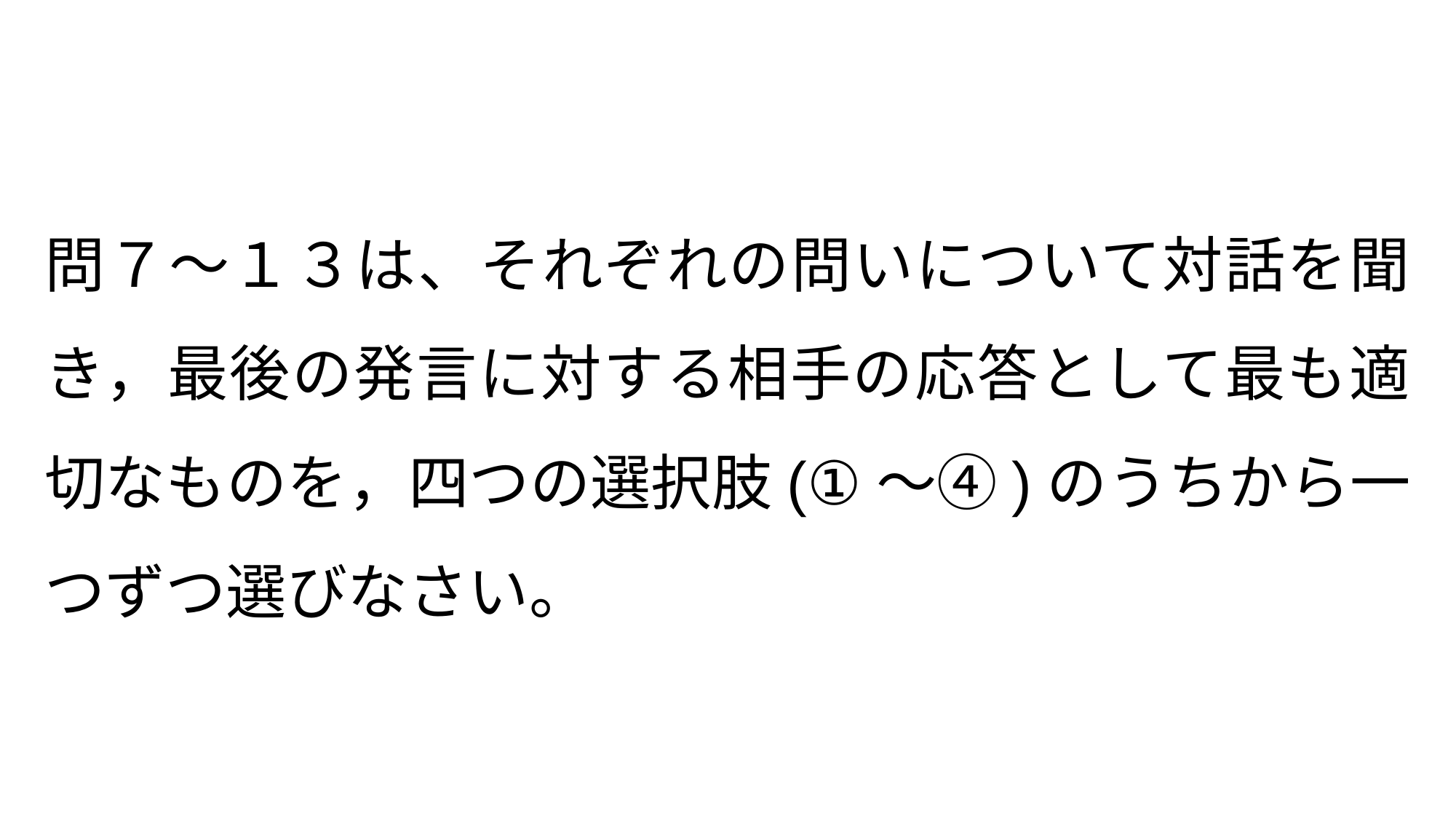

問７～１３は、それぞれの問いについて対話を聞き，最後の発言に対する相手の応答として最も適切なものを，四つの選択肢(①～④)のうちから一つずつ選びなさい。